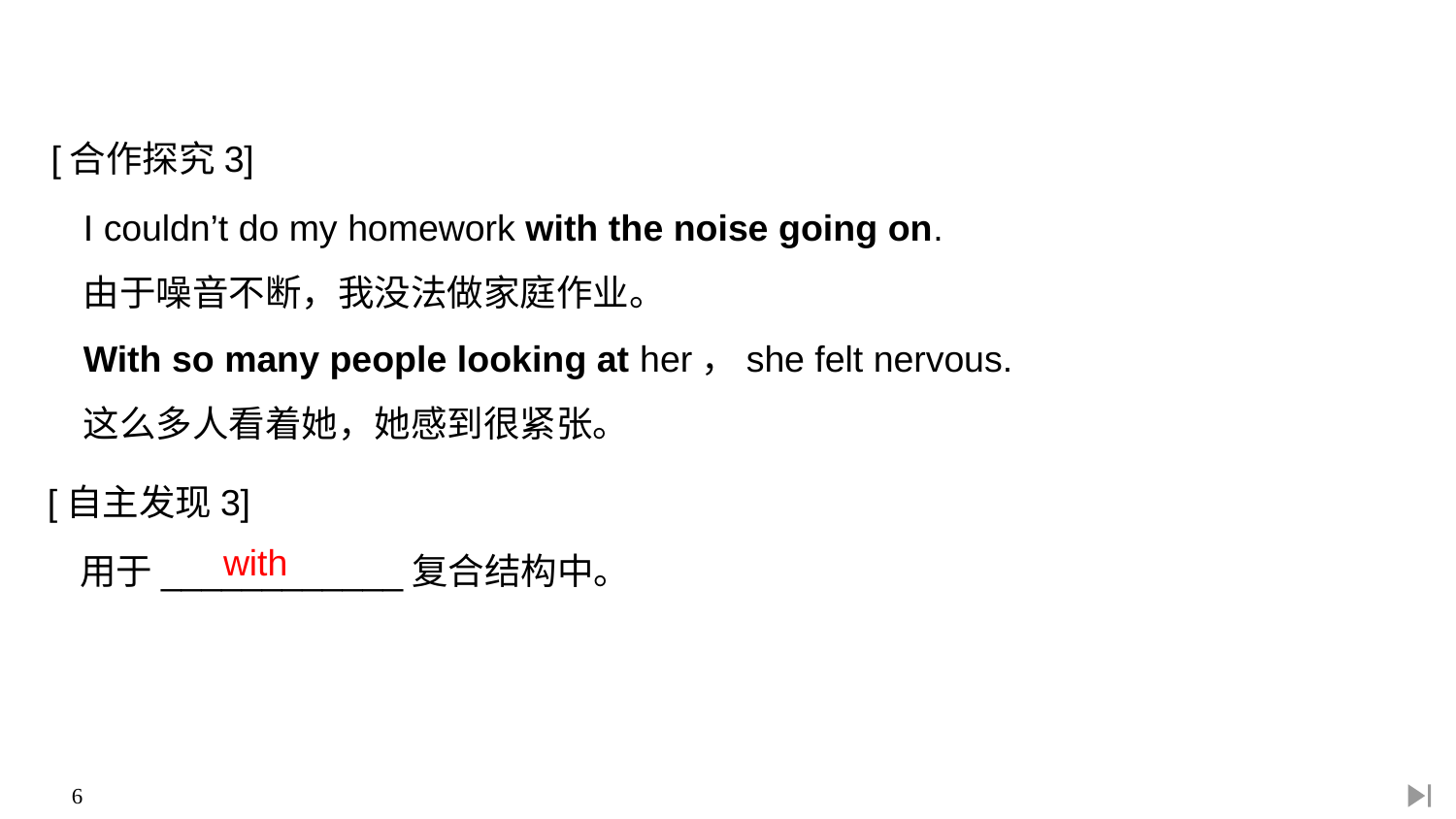

[合作探究3]
I couldn’t do my homework with the noise going on.
由于噪音不断，我没法做家庭作业。
With so many people looking at her，she felt nervous.
这么多人看着她，她感到很紧张。
[自主发现3]
with
用于____________复合结构中。